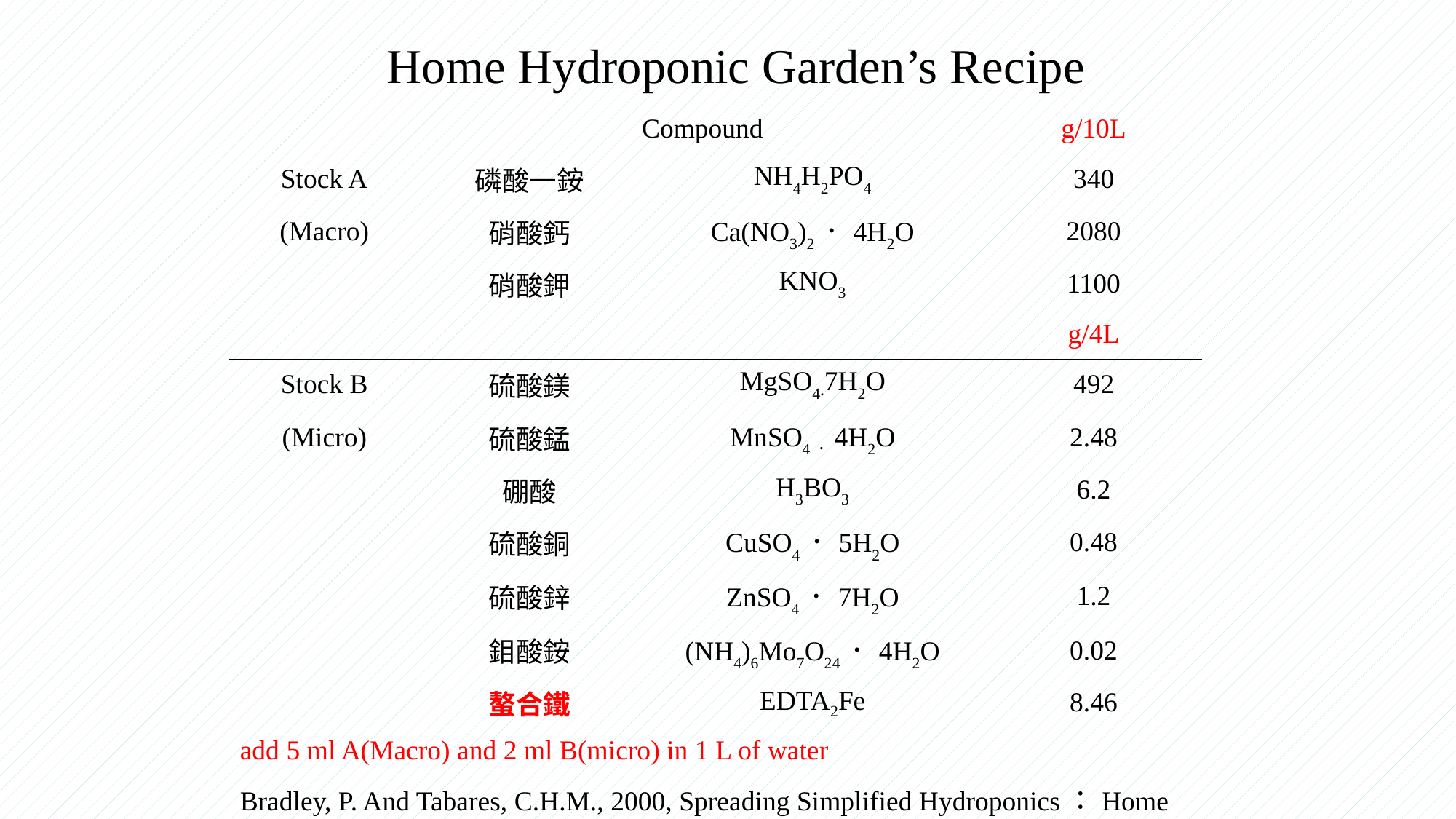

| Home Hydroponic Garden’s Recipe |  |  |  |  |
| --- | --- | --- | --- | --- |
|  | Compound |  | g/10L |  |
| Stock A | 磷酸一銨 | NH4H2PO4 | 340 |  |
| (Macro) | 硝酸鈣 | Ca(NO3)2．4H2O | 2080 |  |
|  | 硝酸鉀 | KNO3 | 1100 |  |
|  |  |  | g/4L |  |
| Stock B | 硫酸鎂 | MgSO4‧7H2O | 492 |  |
| (Micro) | 硫酸錳 | MnSO4．4H2O | 2.48 |  |
|  | 硼酸 | H3BO3 | 6.2 |  |
|  | 硫酸銅 | CuSO4．5H2O | 0.48 |  |
|  | 硫酸鋅 | ZnSO4．7H2O | 1.2 |  |
|  | 鉬酸銨 | (NH4)6Mo7O24．4H2O | 0.02 |  |
|  | 螯合鐵 | EDTA2Fe | 8.46 |  |
| add 5 ml A(Macro) and 2 ml B(micro) in 1 L of water |  |  |  |  |
| Bradley, P. And Tabares, C.H.M., 2000, Spreading Simplified Hydroponics：Home Hydroponic Gardens, Global Hydroponics Network, Corvallis, OR. |  |  |  |  |